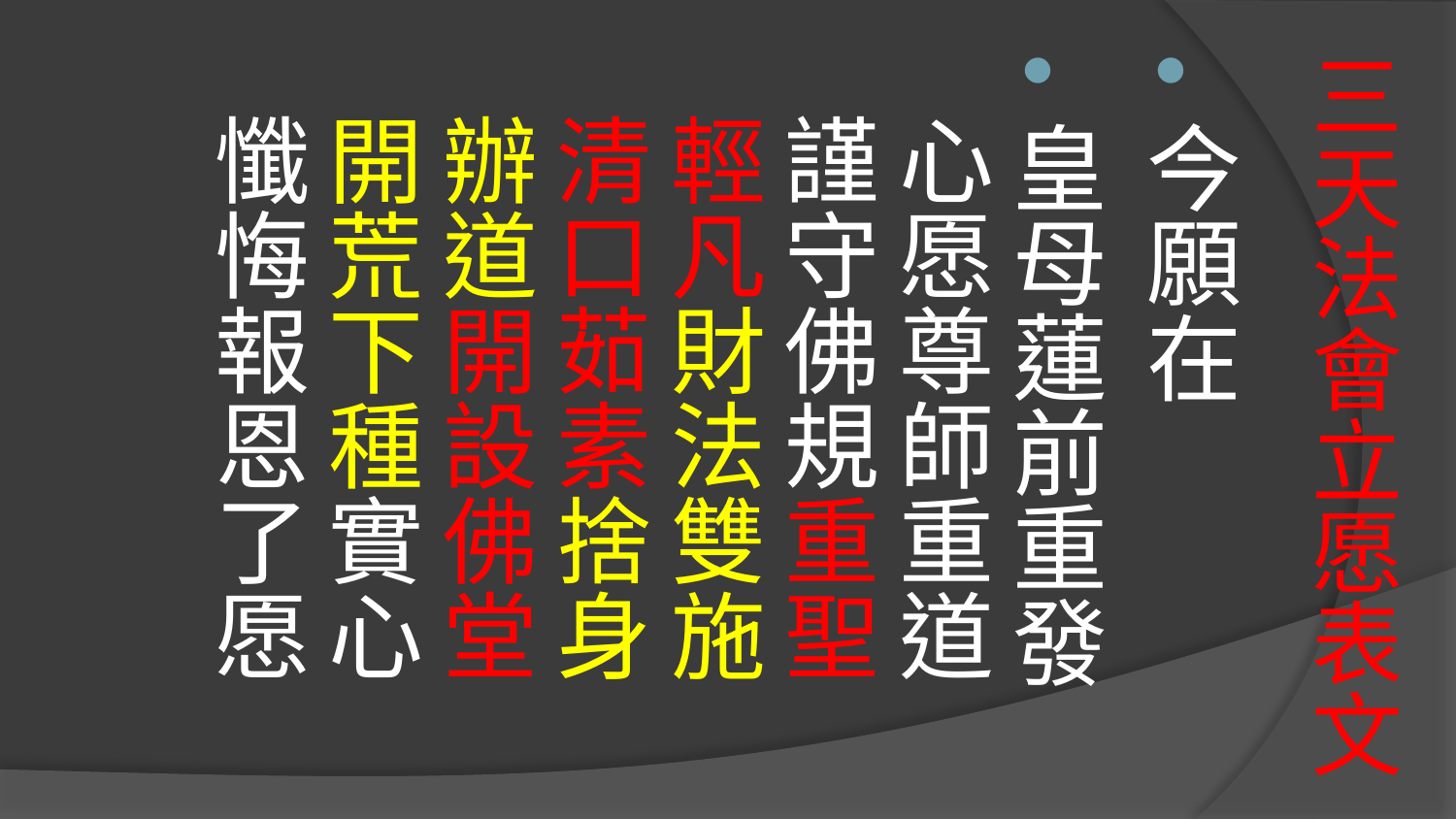

今願在
皇母蓮前重發心愿尊師重道謹守佛規重聖輕凡財法雙施清口茹素捨身辦道開設佛堂開荒下種實心懺悔報恩了愿

# 三天法會立愿表文